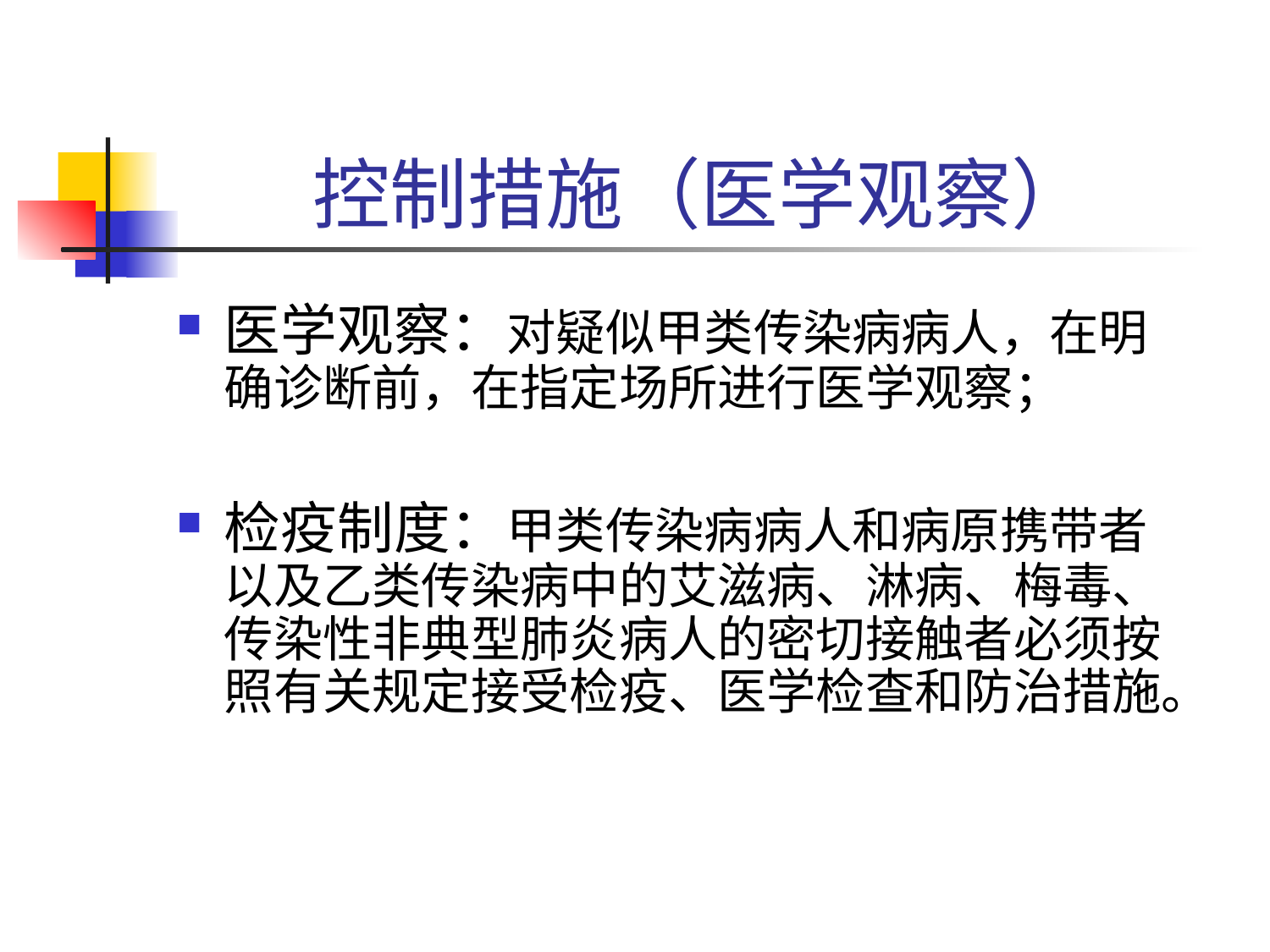

# 控制措施（医学观察）
医学观察：对疑似甲类传染病病人，在明确诊断前，在指定场所进行医学观察；

检疫制度：甲类传染病病人和病原携带者以及乙类传染病中的艾滋病、淋病、梅毒、传染性非典型肺炎病人的密切接触者必须按照有关规定接受检疫、医学检查和防治措施。